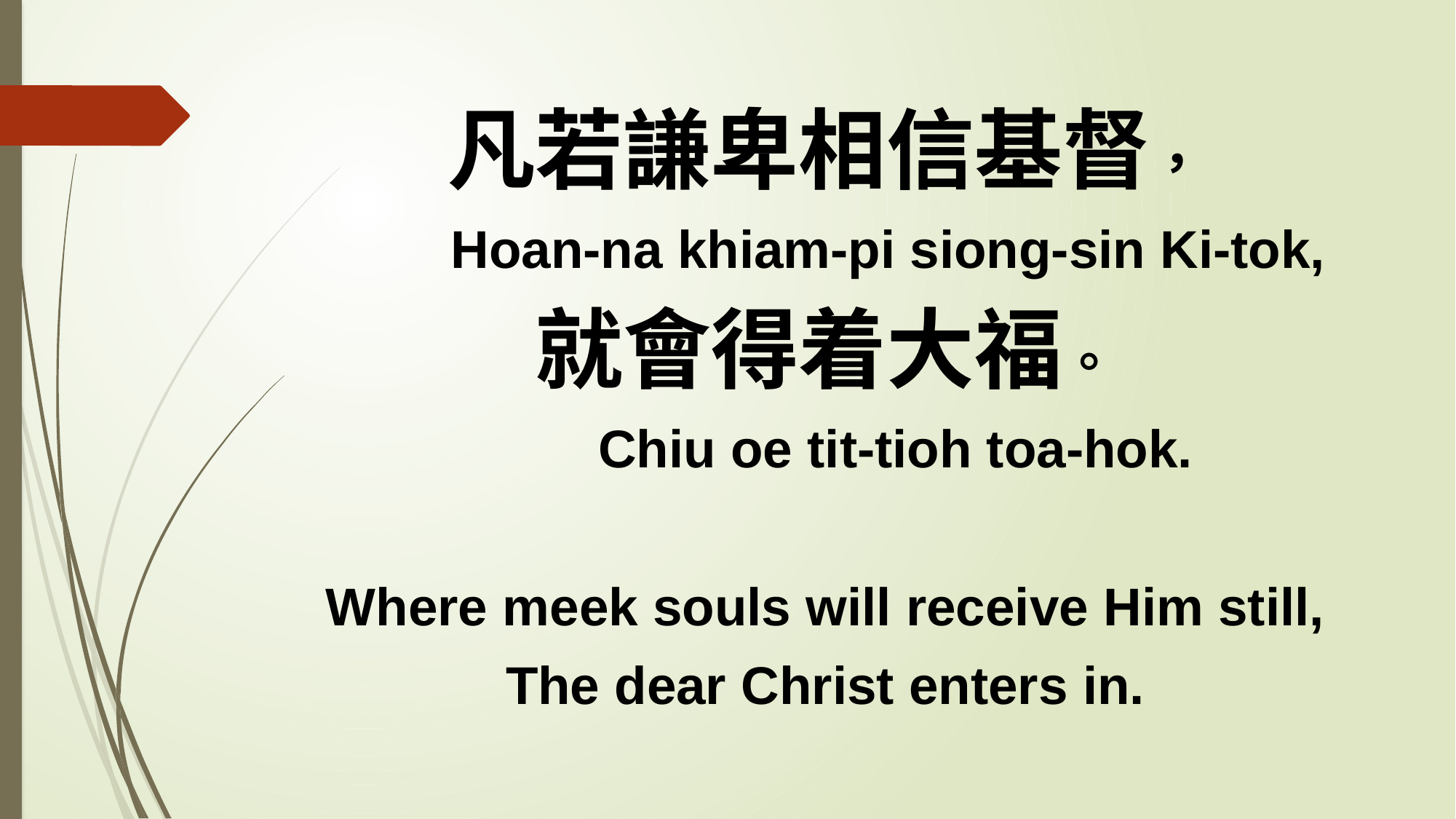

凡若謙卑相信基督，
           Hoan-na khiam-pi siong-sin Ki-tok,
就會得着大福。
                     Chiu oe tit-tioh toa-hok.

Where meek souls will receive Him still,
The dear Christ enters in.